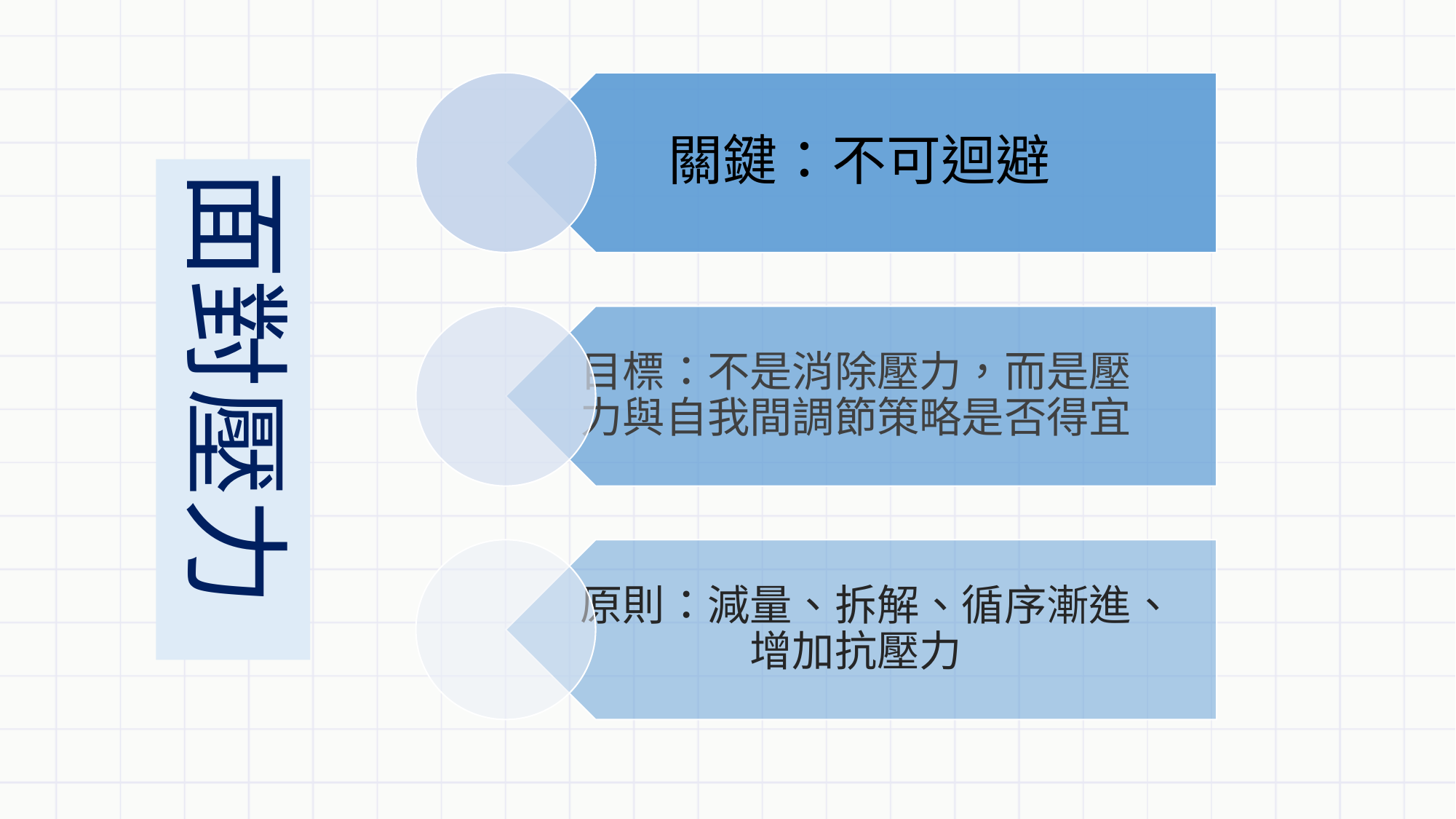

關鍵：不可迴避
目標：不是消除壓力，而是壓力與自我間調節策略是否得宜
原則：減量、拆解、循序漸進、增加抗壓力
面對壓力